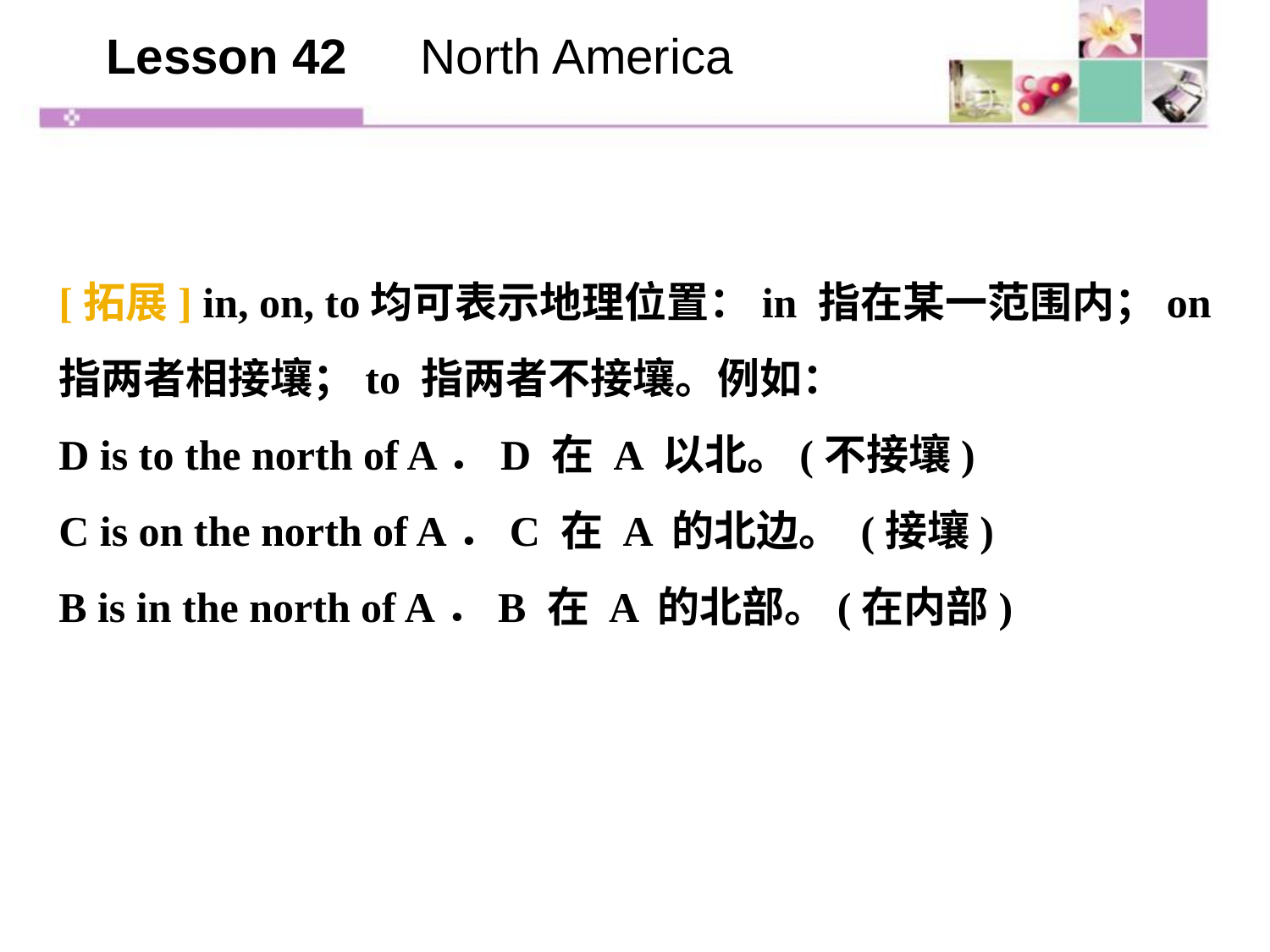

Lesson 42　North America
[拓展] in, on, to均可表示地理位置：in 指在某一范围内；on 指两者相接壤；to 指两者不接壤。例如：
D is to the north of A．D 在 A 以北。(不接壤)
C is on the north of A．C 在 A 的北边。 (接壤)
B is in the north of A．B 在 A 的北部。(在内部)